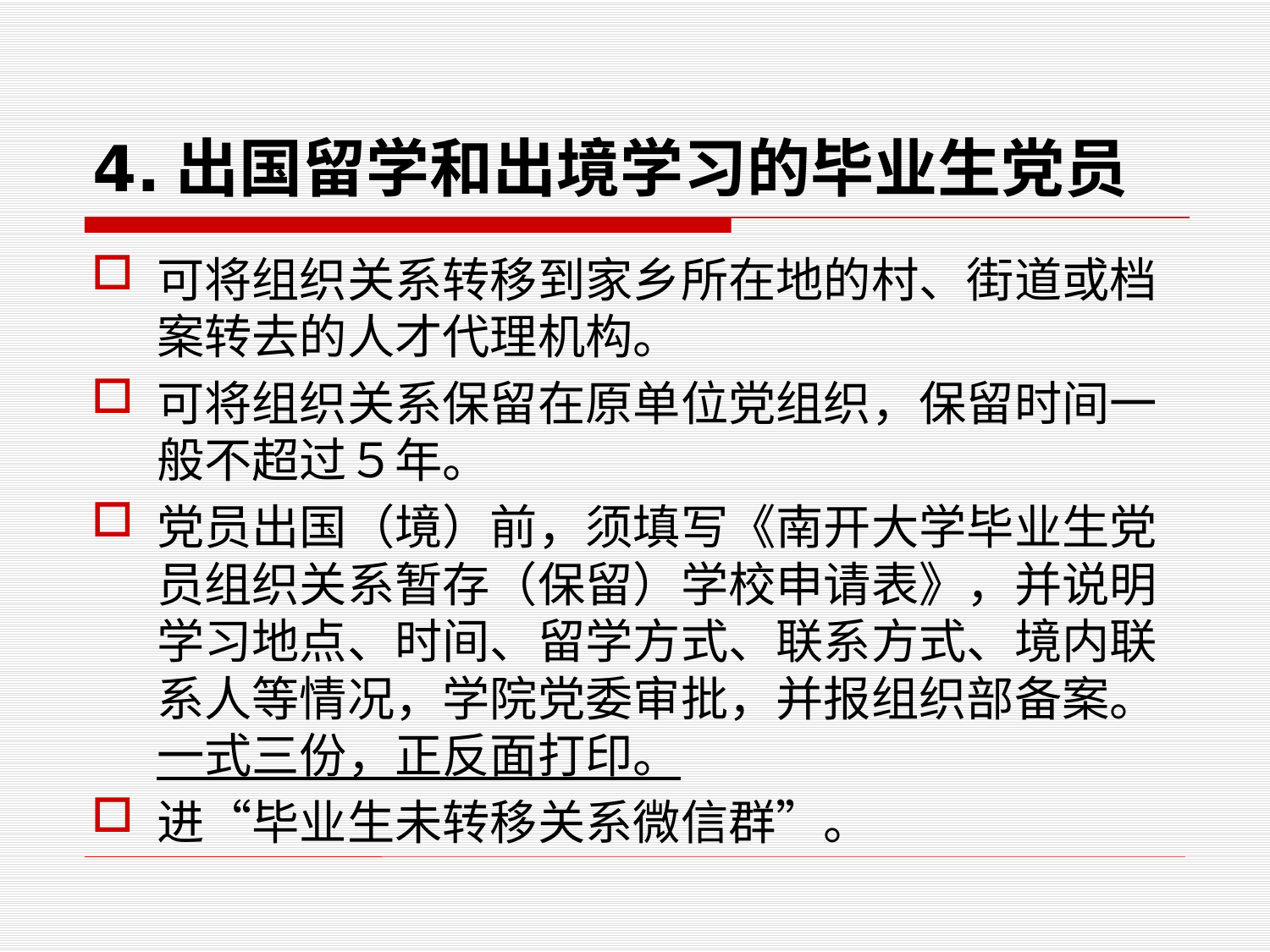

# 4.出国留学和出境学习的毕业生党员
可将组织关系转移到家乡所在地的村、街道或档案转去的人才代理机构。
可将组织关系保留在原单位党组织，保留时间一般不超过５年。
党员出国（境）前，须填写《南开大学毕业生党员组织关系暂存（保留）学校申请表》，并说明学习地点、时间、留学方式、联系方式、境内联系人等情况，学院党委审批，并报组织部备案。一式三份，正反面打印。
进“毕业生未转移关系微信群”。